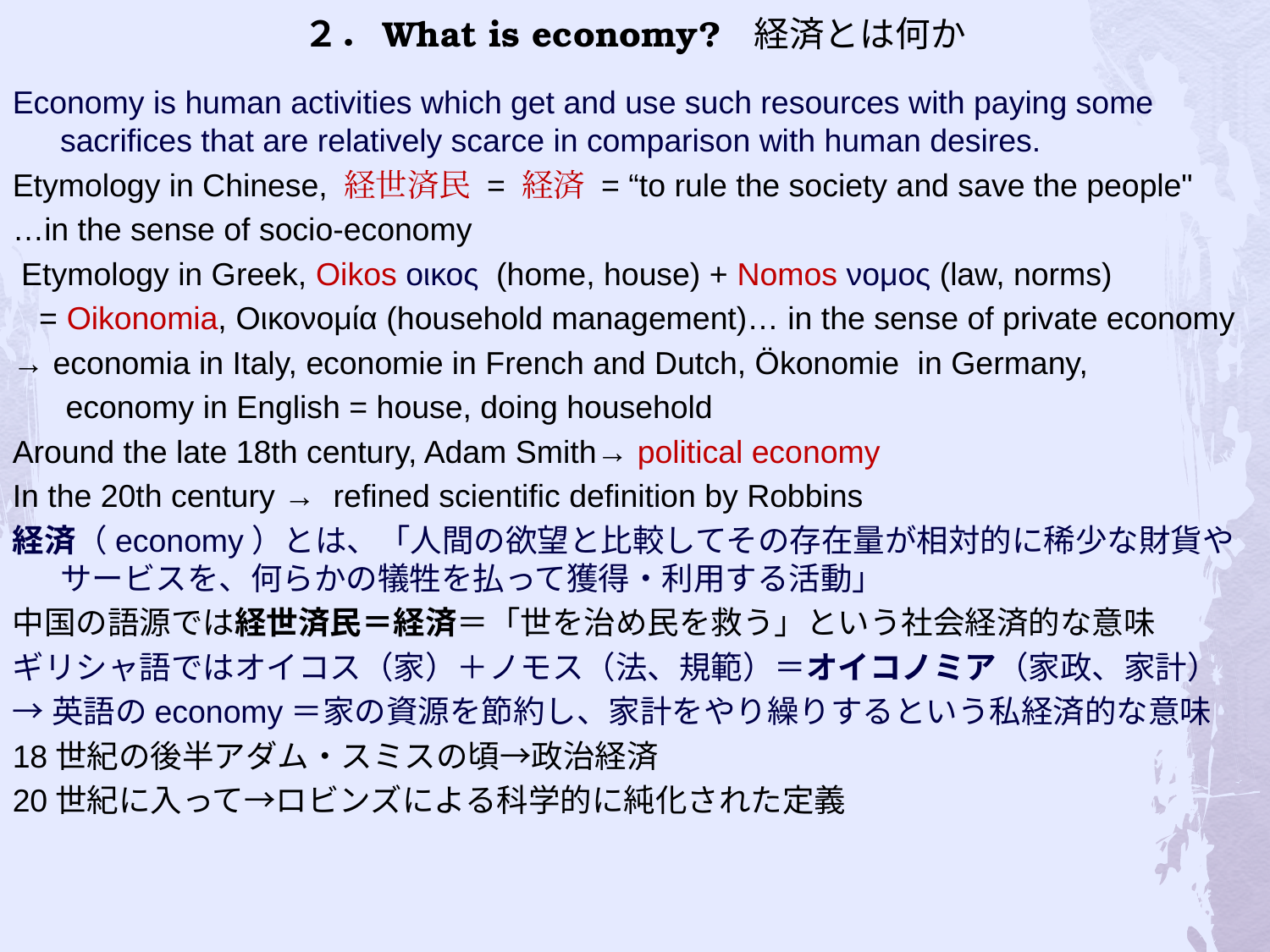

# ２．What is economy?  経済とは何か
Economy is human activities which get and use such resources with paying some sacrifices that are relatively scarce in comparison with human desires.
Etymology in Chinese, 経世済民 = 経済 = “to rule the society and save the people"
…in the sense of socio-economy
 Etymology in Greek, Oikos οικος  (home, house) + Nomos νομος (law, norms)
   = Oikonomia, Οικονομία (household management)… in the sense of private economy
→ economia in Italy, economie in French and Dutch, Ökonomie  in Germany,
      economy in English = house, doing household
Around the late 18th century, Adam Smith→ political economy
In the 20th century →  refined scientific definition by Robbins
経済（economy）とは、「人間の欲望と比較してその存在量が相対的に稀少な財貨やサービスを、何らかの犠牲を払って獲得・利用する活動」
中国の語源では経世済民＝経済＝「世を治め民を救う」という社会経済的な意味
ギリシャ語ではオイコス（家）＋ノモス（法、規範）＝オイコノミア（家政、家計）
→英語のeconomy＝家の資源を節約し、家計をやり繰りするという私経済的な意味
18世紀の後半アダム・スミスの頃→政治経済
20世紀に入って→ロビンズによる科学的に純化された定義